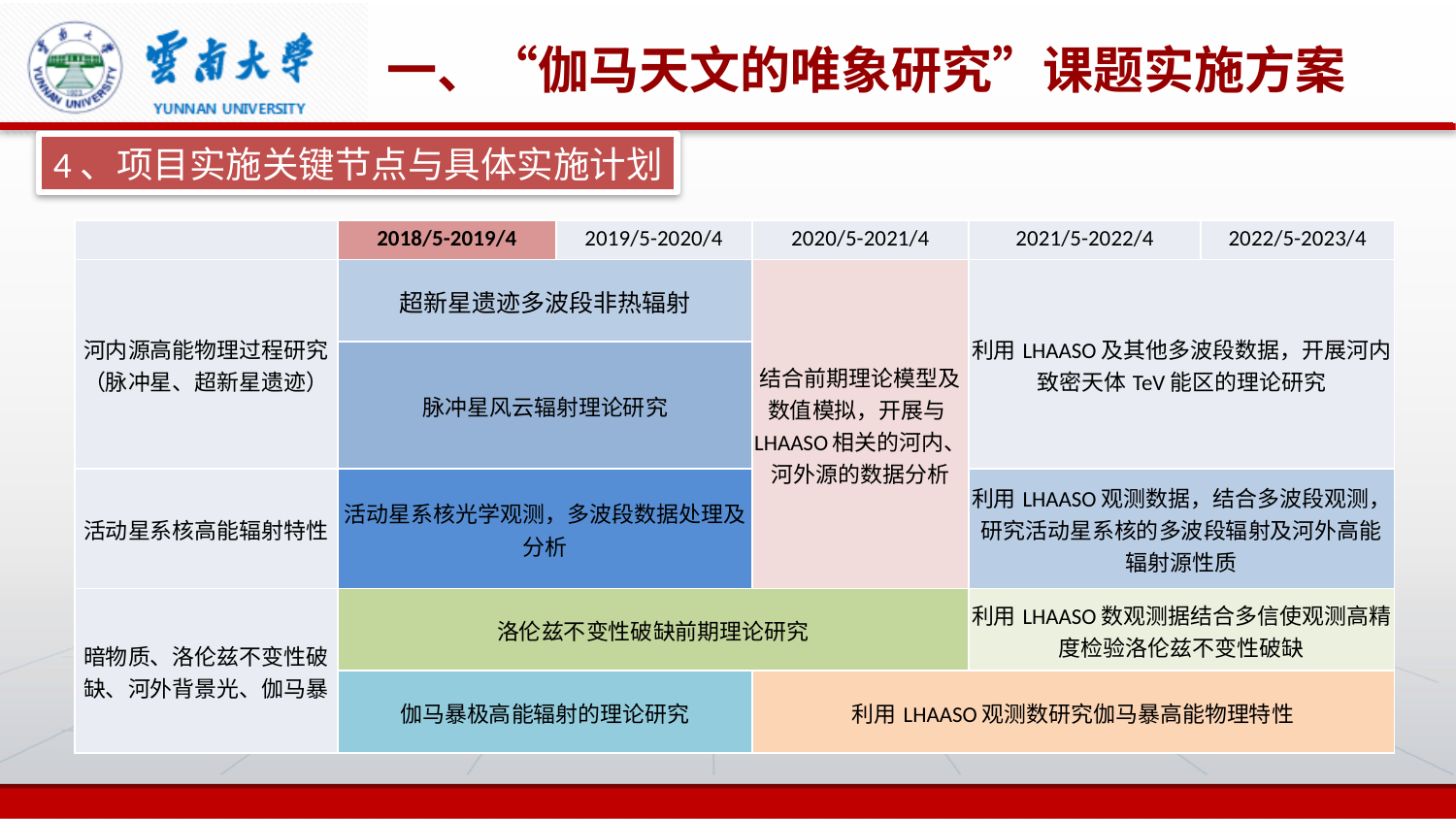

一、“伽马天文的唯象研究”课题实施方案
4、项目实施关键节点与具体实施计划
|  | 2018/5-2019/4 | 2019/5-2020/4 | 2020/5-2021/4 | 2021/5-2022/4 | 2022/5-2023/4 |
| --- | --- | --- | --- | --- | --- |
| 河内源高能物理过程研究（脉冲星、超新星遗迹） | 超新星遗迹多波段非热辐射 |  | 结合前期理论模型及数值模拟，开展与LHAASO相关的河内、河外源的数据分析 | 利用LHAASO及其他多波段数据，开展河内致密天体TeV能区的理论研究 |  |
|  | 脉冲星风云辐射理论研究 |  |  |  |  |
| 活动星系核高能辐射特性 | 活动星系核光学观测，多波段数据处理及分析 |  |  | 利用LHAASO观测数据，结合多波段观测，研究活动星系核的多波段辐射及河外高能辐射源性质 |  |
| 暗物质、洛伦兹不变性破缺、河外背景光、伽马暴 | 洛伦兹不变性破缺前期理论研究 |  |  | 利用LHAASO数观测据结合多信使观测高精度检验洛伦兹不变性破缺 |  |
|  | 伽马暴极高能辐射的理论研究 |  | 利用LHAASO观测数研究伽马暴高能物理特性 |  |  |